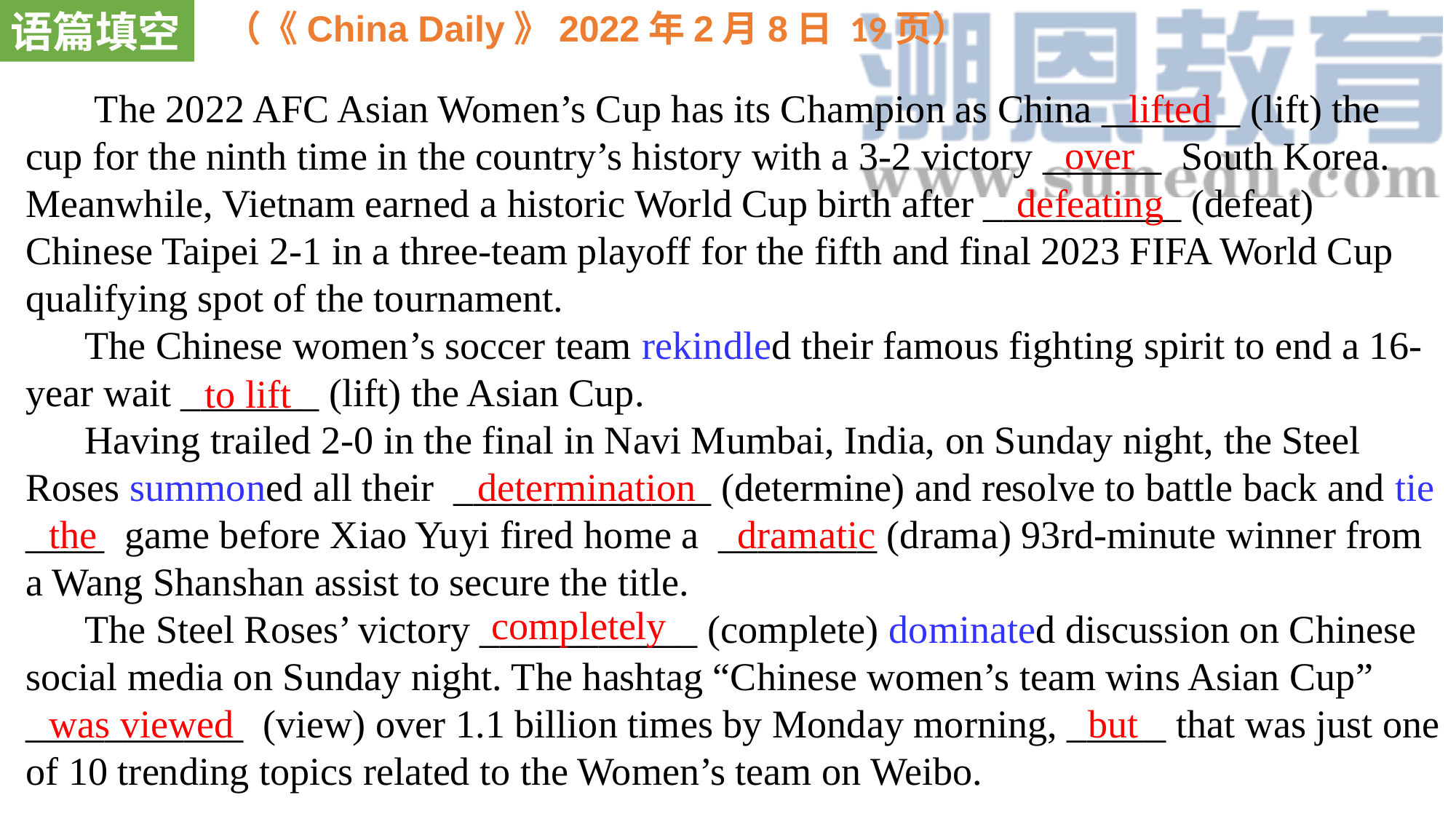

语篇填空
（《China Daily》2022年2月8日 19页）
lifted
       The 2022 AFC Asian Women’s Cup has its Champion as China _______ (lift) the cup for the ninth time in the country’s history with a 3-2 victory ______  South Korea. Meanwhile, Vietnam earned a historic World Cup birth after __________ (defeat) Chinese Taipei 2-1 in a three-team playoff for the fifth and final 2023 FIFA World Cup qualifying spot of the tournament.
      The Chinese women’s soccer team rekindled their famous fighting spirit to end a 16-year wait _______ (lift) the Asian Cup.
      Having trailed 2-0 in the final in Navi Mumbai, India, on Sunday night, the Steel Roses summoned all their  _____________ (determine) and resolve to battle back and tie ____  game before Xiao Yuyi fired home a  ________ (drama) 93rd-minute winner from a Wang Shanshan assist to secure the title.
      The Steel Roses’ victory ___________ (complete) dominated discussion on Chinese social media on Sunday night. The hashtag “Chinese women’s team wins Asian Cup” ___________  (view) over 1.1 billion times by Monday morning, _____ that was just one of 10 trending topics related to the Women’s team on Weibo.
over
defeating
to lift
determination
the
dramatic
completely
was viewed
but